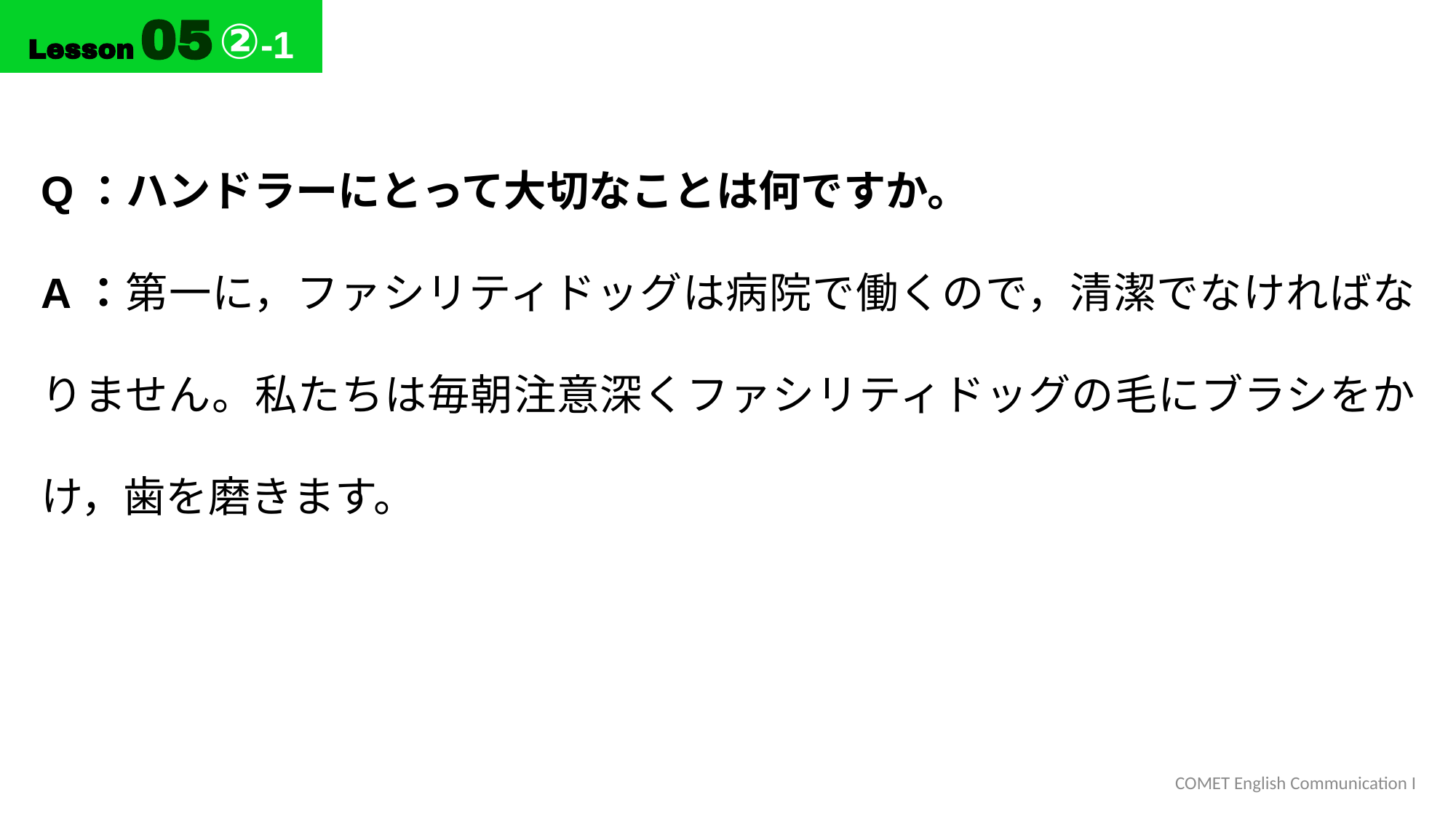

Lesson 05 ②-1
Q：ハンドラーにとって大切なことは何ですか。
A：第一に，ファシリティドッグは病院で働くので，清潔でなければなりません。私たちは毎朝注意深くファシリティドッグの毛にブラシをかけ，歯を磨きます。

 COMET English Communication I